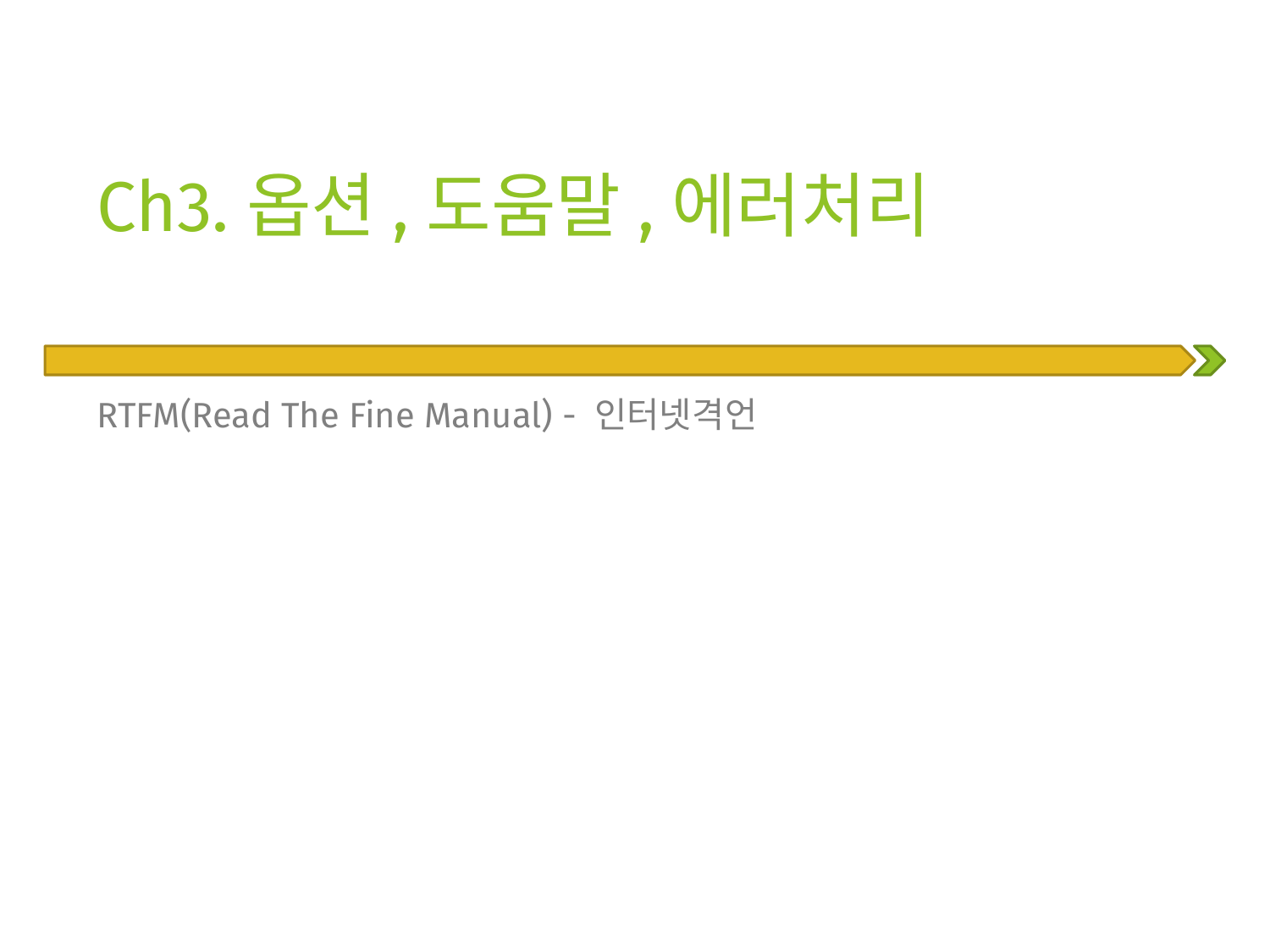

# Ch3.옵션,도움말,에러처리
RTFM(Read The Fine Manual) - 인터넷격언